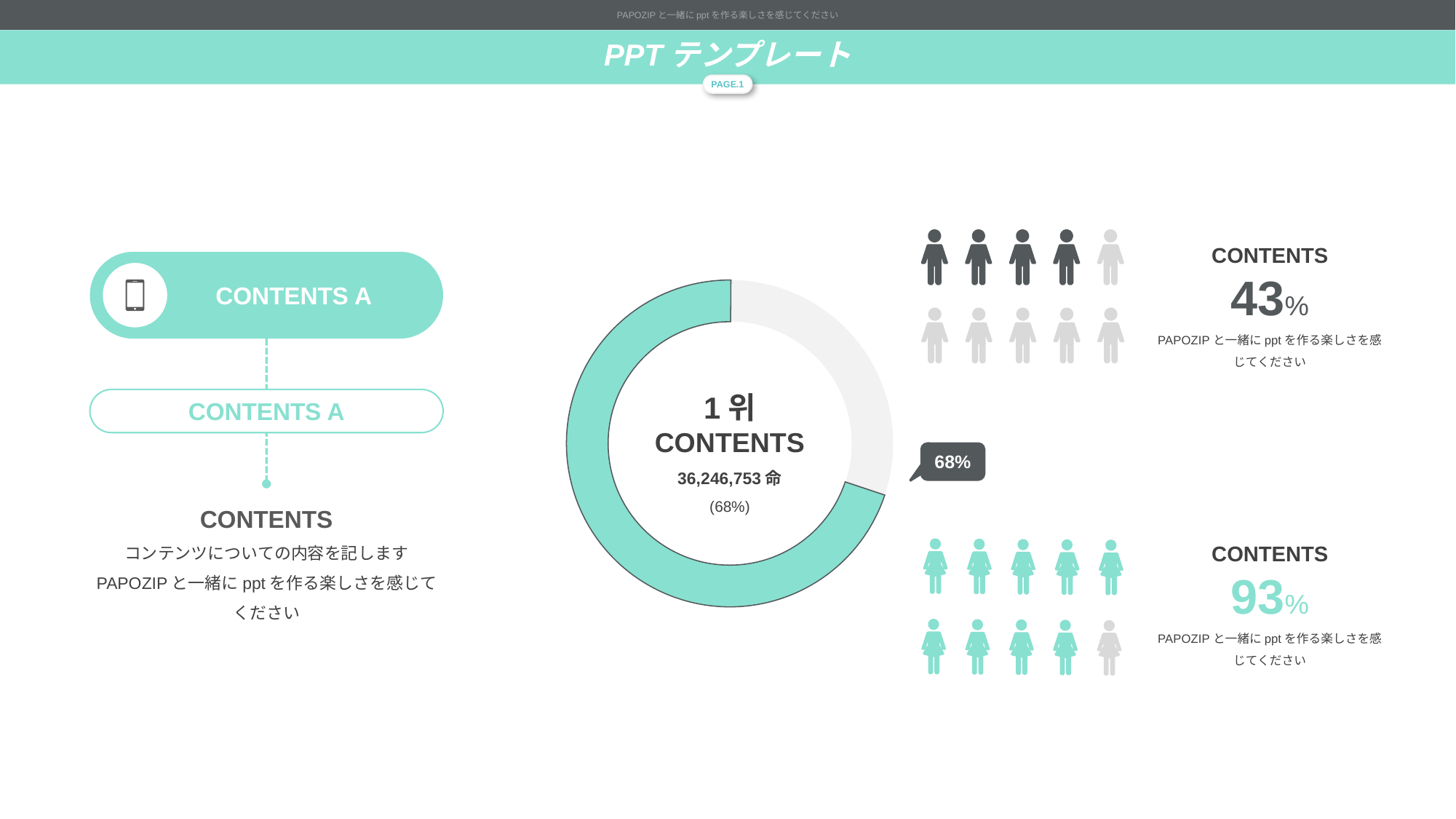

PAPOZIPと一緒にpptを作る楽しさを感じてください
PPTテンプレート
PAGE.1
CONTENTS
43%
PAPOZIPと一緒にpptを作る楽しさを感じてください

CONTENTS A

1위
CONTENTS
36,246,753命
(68%)
CONTENTS A
68%
CONTENTS
コンテンツについての内容を記します
PAPOZIPと一緒にpptを作る楽しさを感じてください
CONTENTS
93%
PAPOZIPと一緒にpptを作る楽しさを感じてください